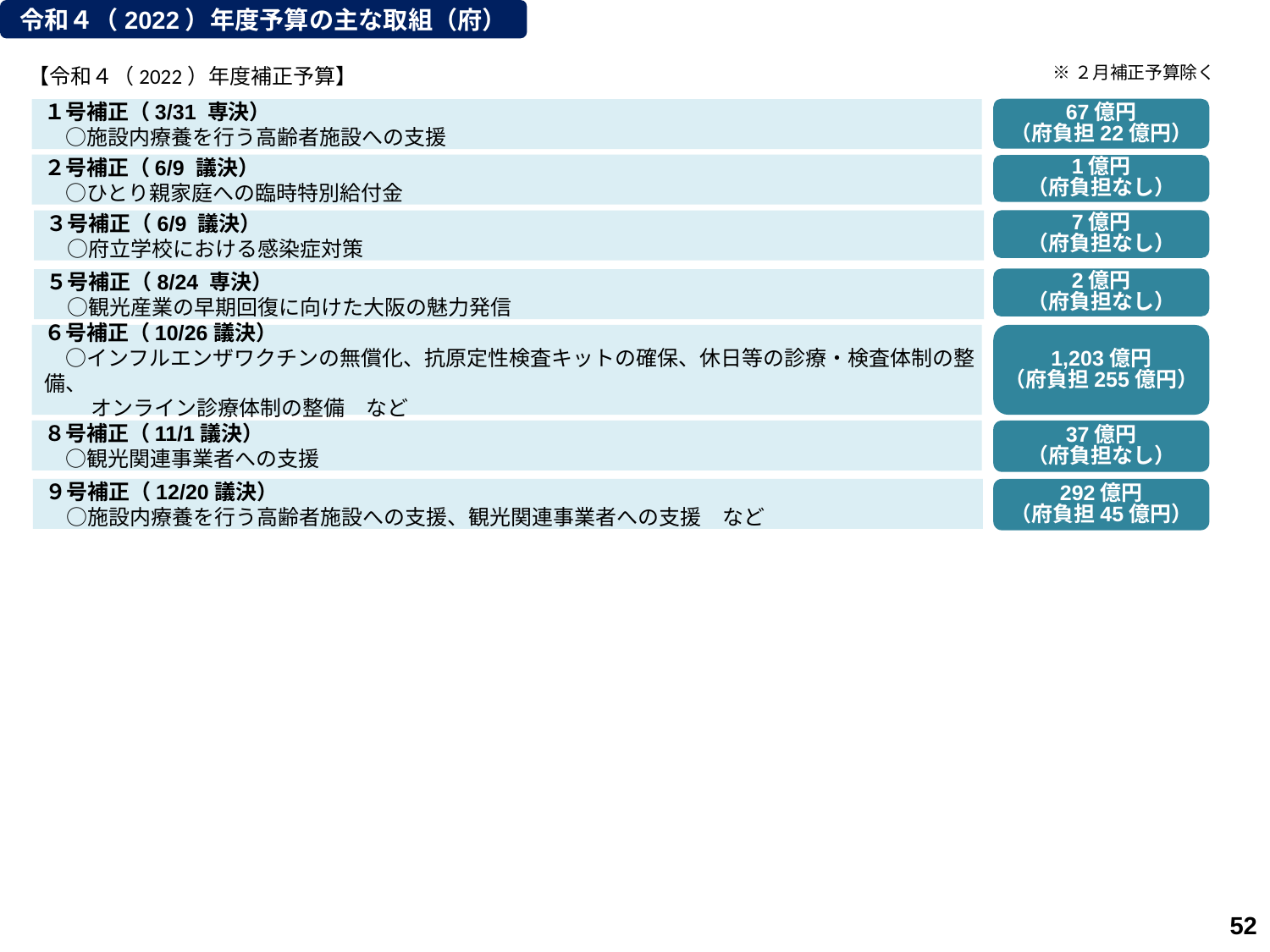

令和４（2022）年度予算の主な取組（府）
※２月補正予算除く
【令和４（2022）年度補正予算】
67億円
（府負担22億円）
１号補正（3/31 専決）
　○施設内療養を行う高齢者施設への支援
２号補正（6/9 議決）
　○ひとり親家庭への臨時特別給付金
1億円
（府負担なし）
7億円
（府負担なし）
３号補正（6/9 議決）
　○府立学校における感染症対策
2億円
（府負担なし）
５号補正（8/24 専決）
　○観光産業の早期回復に向けた大阪の魅力発信
６号補正（10/26議決）
　○インフルエンザワクチンの無償化、抗原定性検査キットの確保、休日等の診療・検査体制の整備、
　　 オンライン診療体制の整備　など
1,203億円
（府負担255億円）
８号補正（11/1議決）
　○観光関連事業者への支援
37億円
（府負担なし）
９号補正（12/20議決）
　○施設内療養を行う高齢者施設への支援、観光関連事業者への支援　など
292億円
（府負担45億円）
52